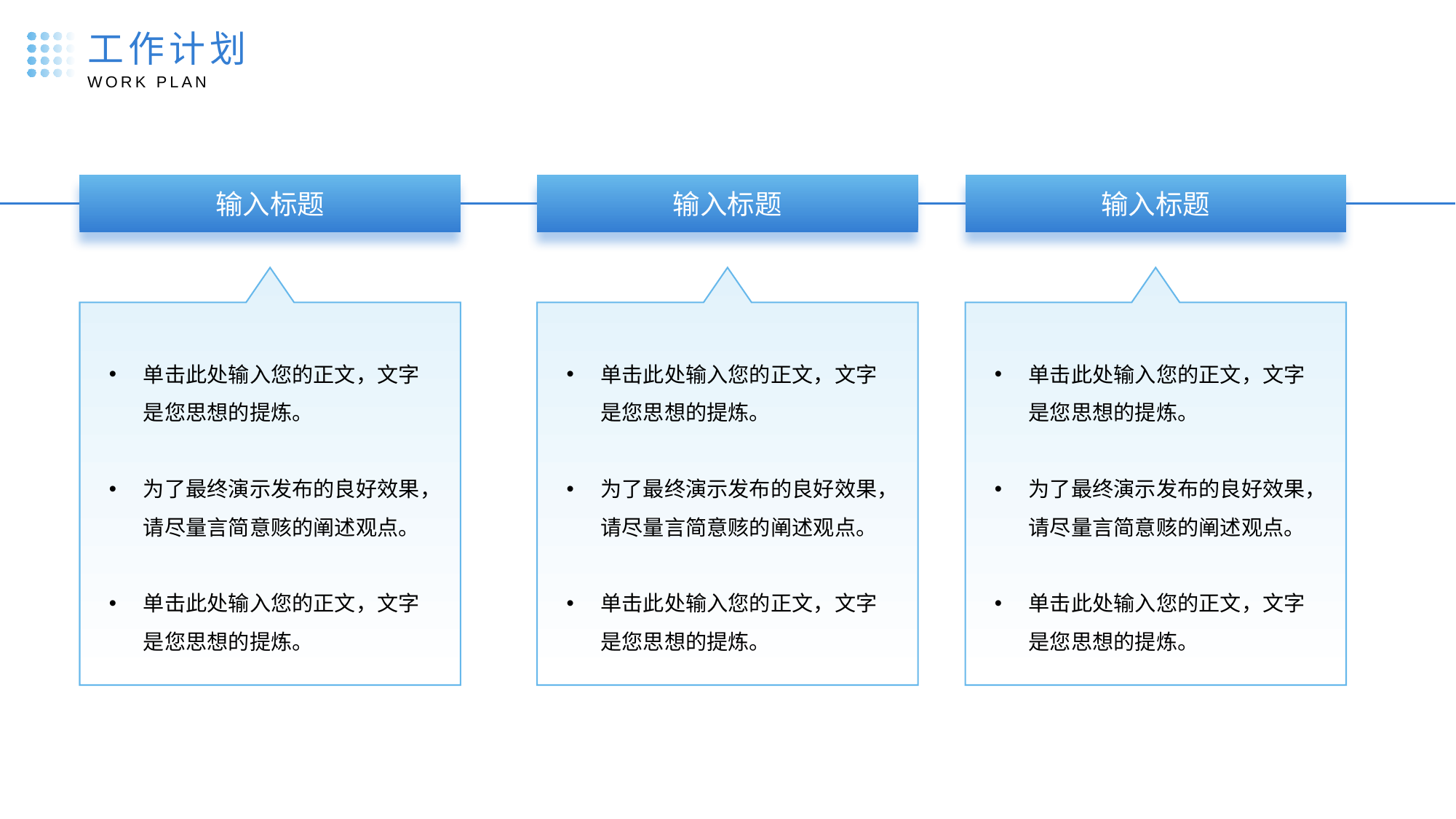

工作计划
WORK PLAN

输入标题

单击此处输入您的正文，文字是您思想的提炼。

为了最终演示发布的良好效果，请尽量言简意赅的阐述观点。

单击此处输入您的正文，文字是您思想的提炼。
输入标题

单击此处输入您的正文，文字是您思想的提炼。

为了最终演示发布的良好效果，请尽量言简意赅的阐述观点。

单击此处输入您的正文，文字是您思想的提炼。
输入标题

单击此处输入您的正文，文字是您思想的提炼。

为了最终演示发布的良好效果，请尽量言简意赅的阐述观点。

单击此处输入您的正文，文字是您思想的提炼。